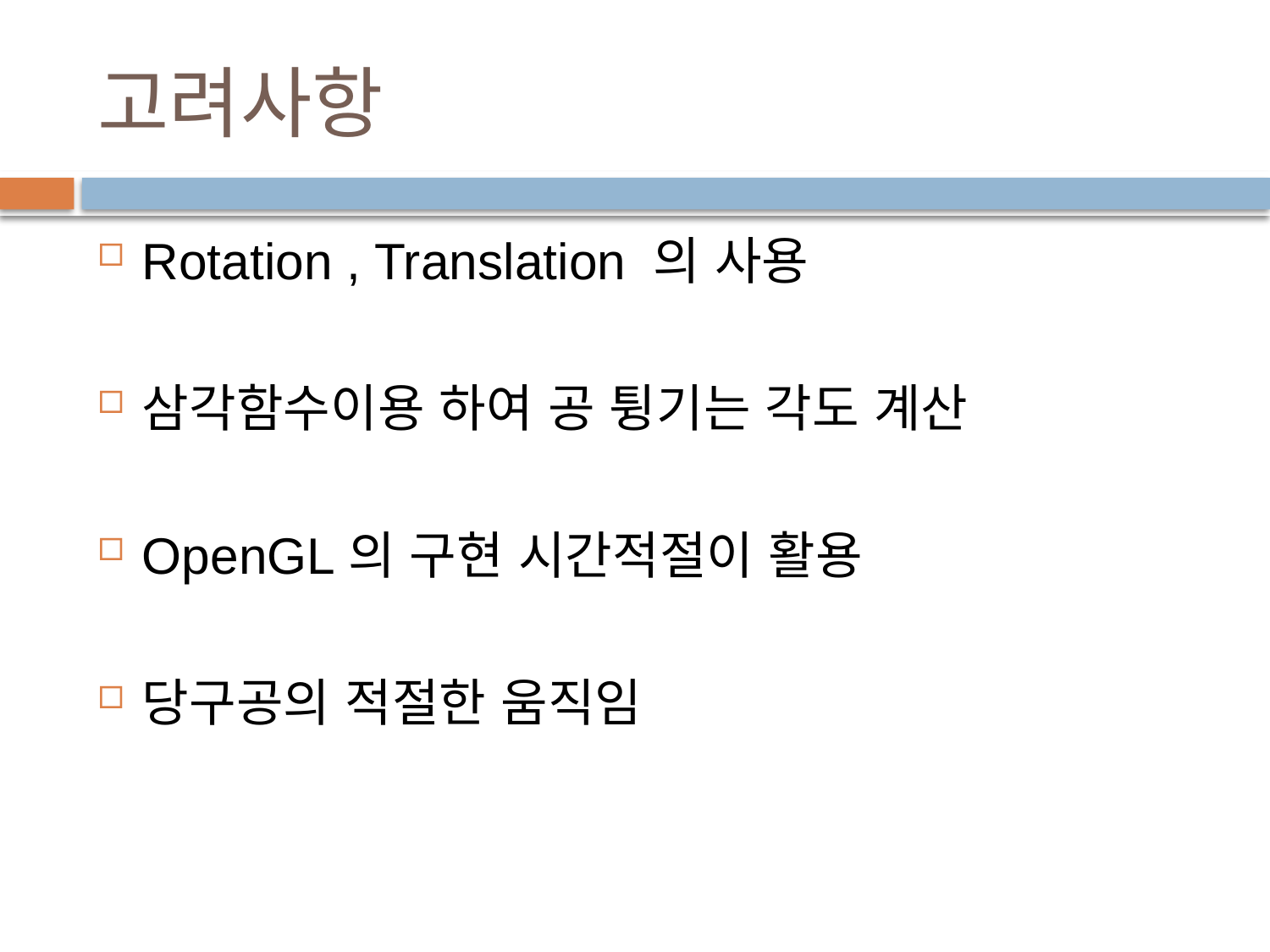

# 고려사항
Rotation , Translation 의 사용

삼각함수이용 하여 공 튕기는 각도 계산

OpenGL의 구현 시간적절이 활용

당구공의 적절한 움직임